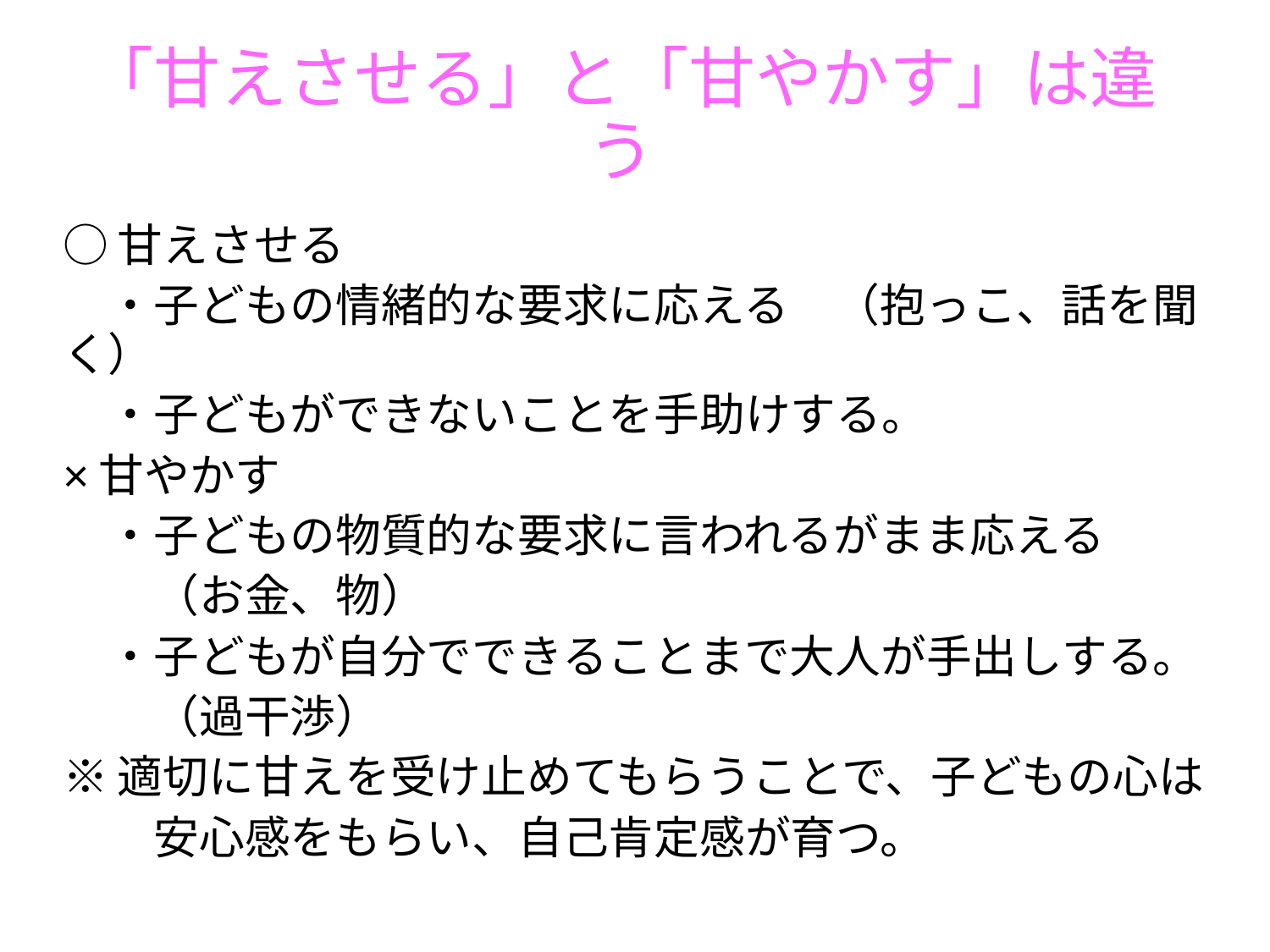

# 「甘えさせる」と「甘やかす」は違う
○甘えさせる
　・子どもの情緒的な要求に応える　（抱っこ、話を聞く）
　・子どもができないことを手助けする。
×甘やかす
　・子どもの物質的な要求に言われるがまま応える
　　（お金、物）
　・子どもが自分でできることまで大人が手出しする。
　　（過干渉）
※適切に甘えを受け止めてもらうことで、子どもの心は
　　安心感をもらい、自己肯定感が育つ。